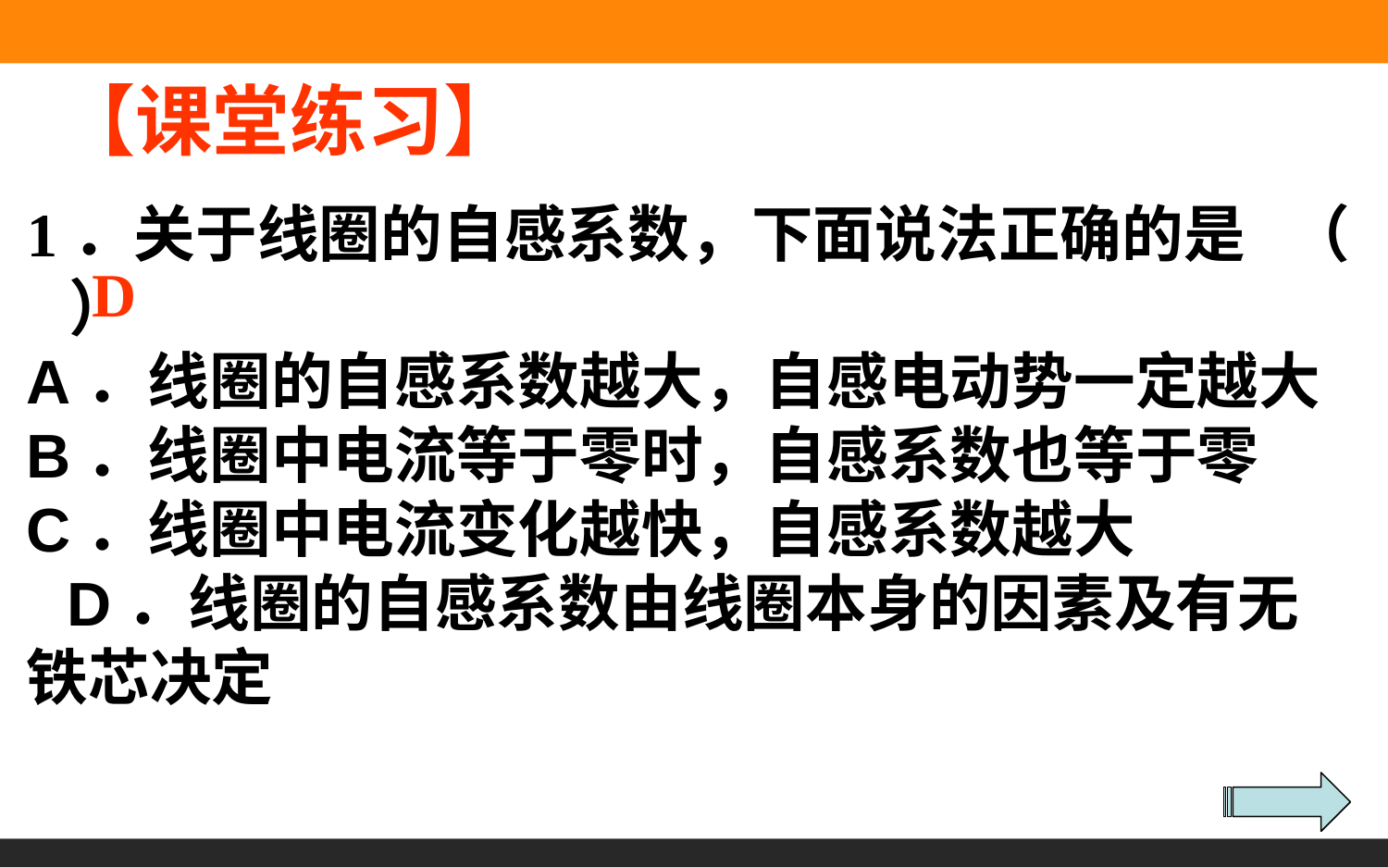

【课堂练习】
1．关于线圈的自感系数，下面说法正确的是   （    ）A．线圈的自感系数越大，自感电动势一定越大B．线圈中电流等于零时，自感系数也等于零C．线圈中电流变化越快，自感系数越大D．线圈的自感系数由线圈本身的因素及有无铁芯决定
D